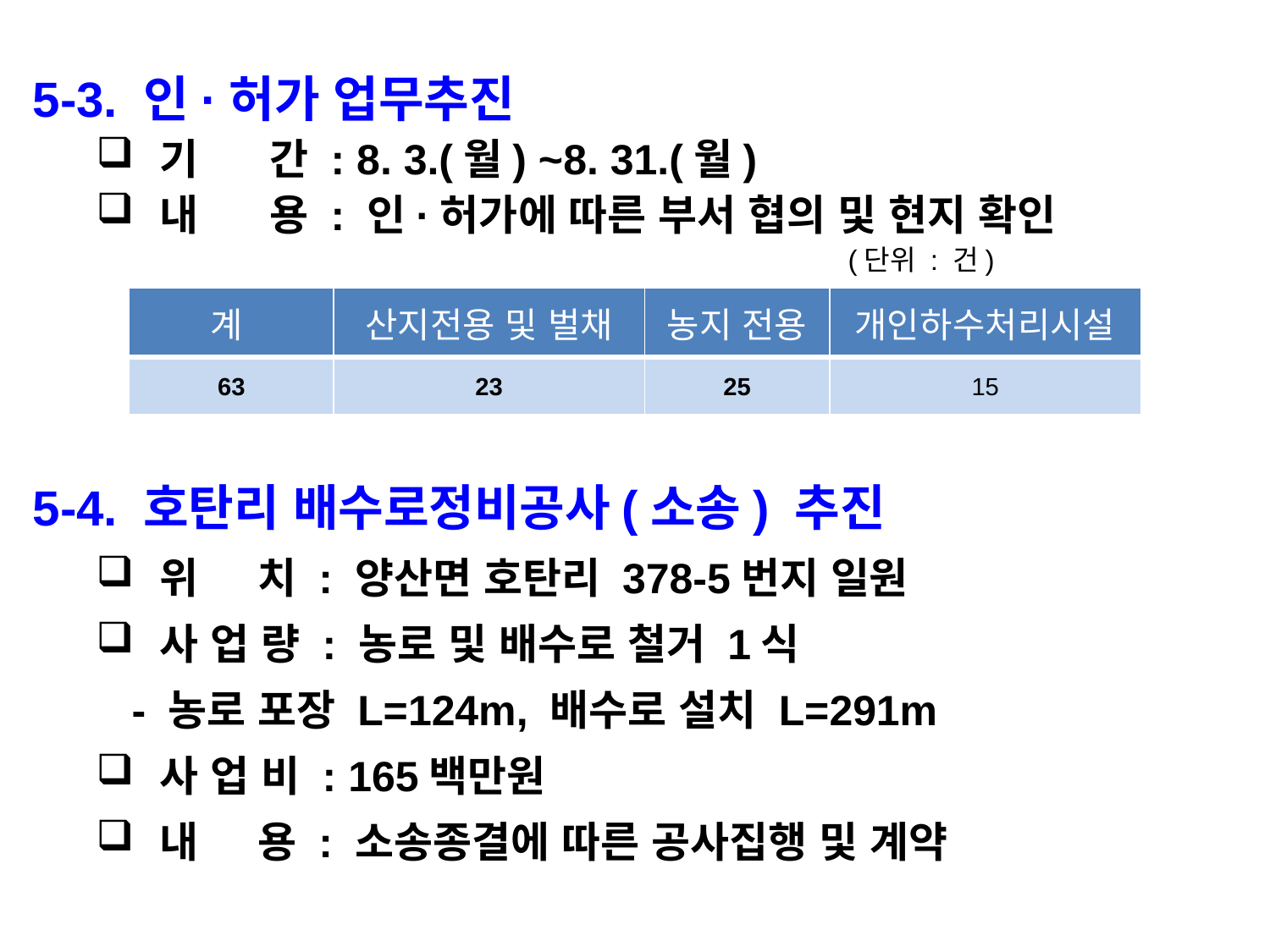

5-3. 인·허가 업무추진
기      간 : 8. 3.(월) ~8. 31.(월)
내      용 : 인·허가에 따른 부서 협의 및 현지 확인
                                                                                                (단위 : 건)

| 계 | 산지전용 및 벌채 | 농지 전용 | 개인하수처리시설 |
| --- | --- | --- | --- |
| 63 | 23 | 25 | 15 |

5-4. 호탄리 배수로정비공사(소송) 추진
위     치 : 양산면 호탄리 378-5번지 일원
사 업 량 : 농로 및 배수로 철거 1식
   - 농로 포장 L=124m, 배수로 설치 L=291m
사 업 비 : 165백만원
내     용 : 소송종결에 따른 공사집행 및 계약